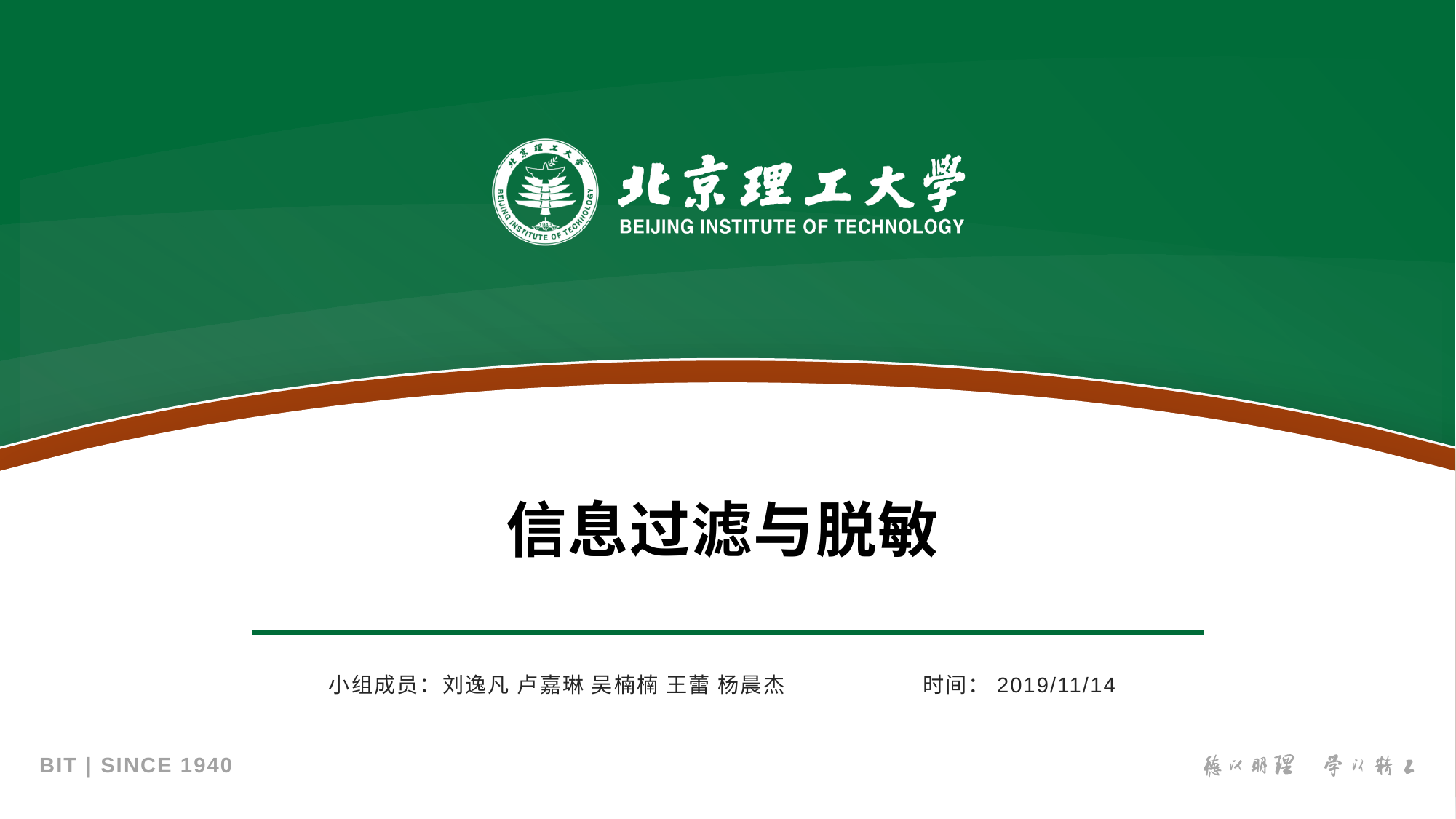

# 信息过滤与脱敏
小组成员：刘逸凡 卢嘉琳 吴楠楠 王蕾 杨晨杰　　　　　　时间：2019/11/14